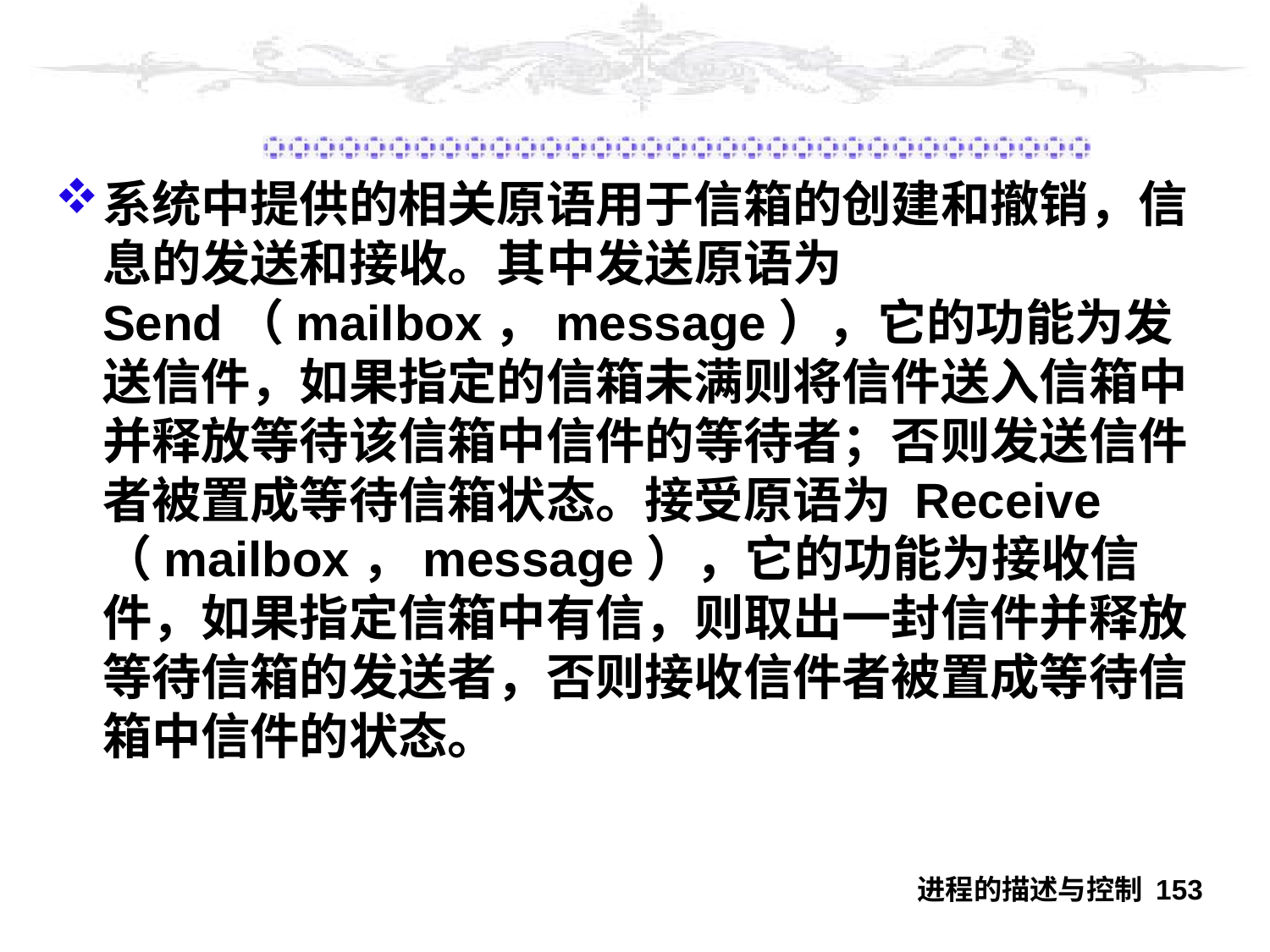

#
系统中提供的相关原语用于信箱的创建和撤销，信息的发送和接收。其中发送原语为 Send（mailbox，message），它的功能为发送信件，如果指定的信箱未满则将信件送入信箱中并释放等待该信箱中信件的等待者；否则发送信件者被置成等待信箱状态。接受原语为 Receive（mailbox，message），它的功能为接收信件，如果指定信箱中有信，则取出一封信件并释放等待信箱的发送者，否则接收信件者被置成等待信箱中信件的状态。